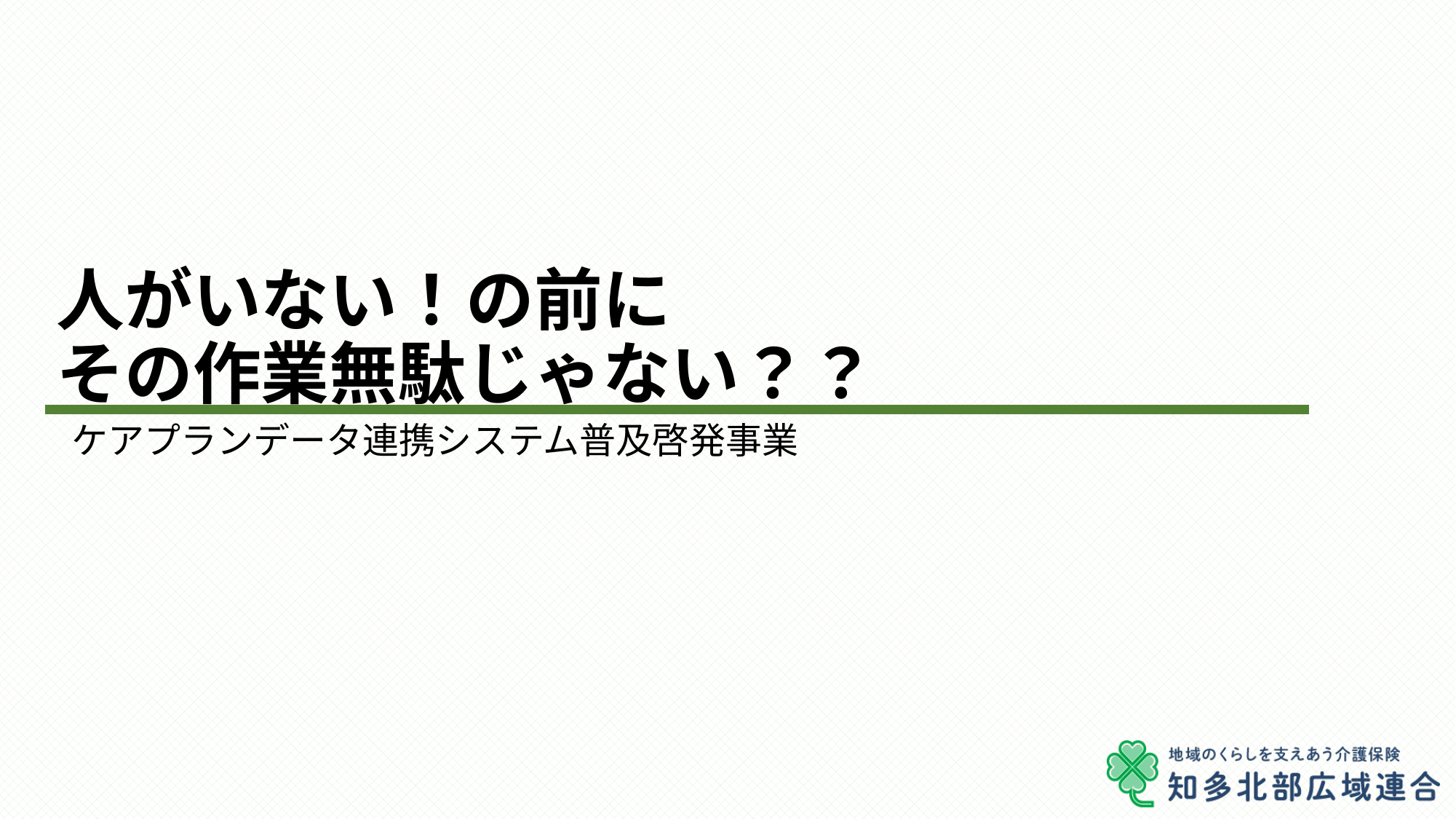

# 人がいない！の前に その作業無駄じゃない？？
ケアプランデータ連携システム普及啓発事業